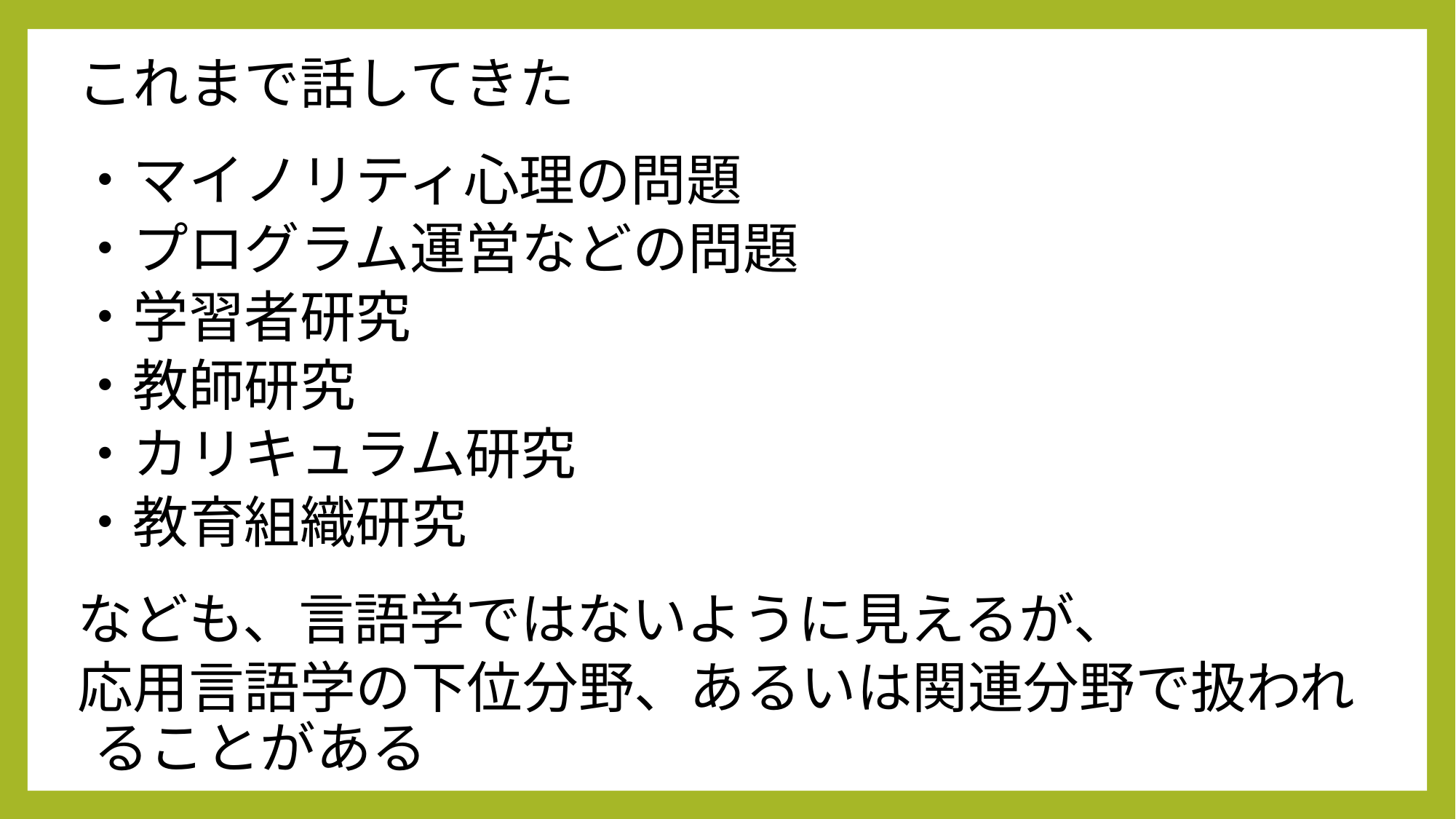

これまで話してきた

・マイノリティ心理の問題
・プログラム運営などの問題
・学習者研究
・教師研究
・カリキュラム研究
・教育組織研究

なども、言語学ではないように見えるが、
応用言語学の下位分野、あるいは関連分野で扱われることがある